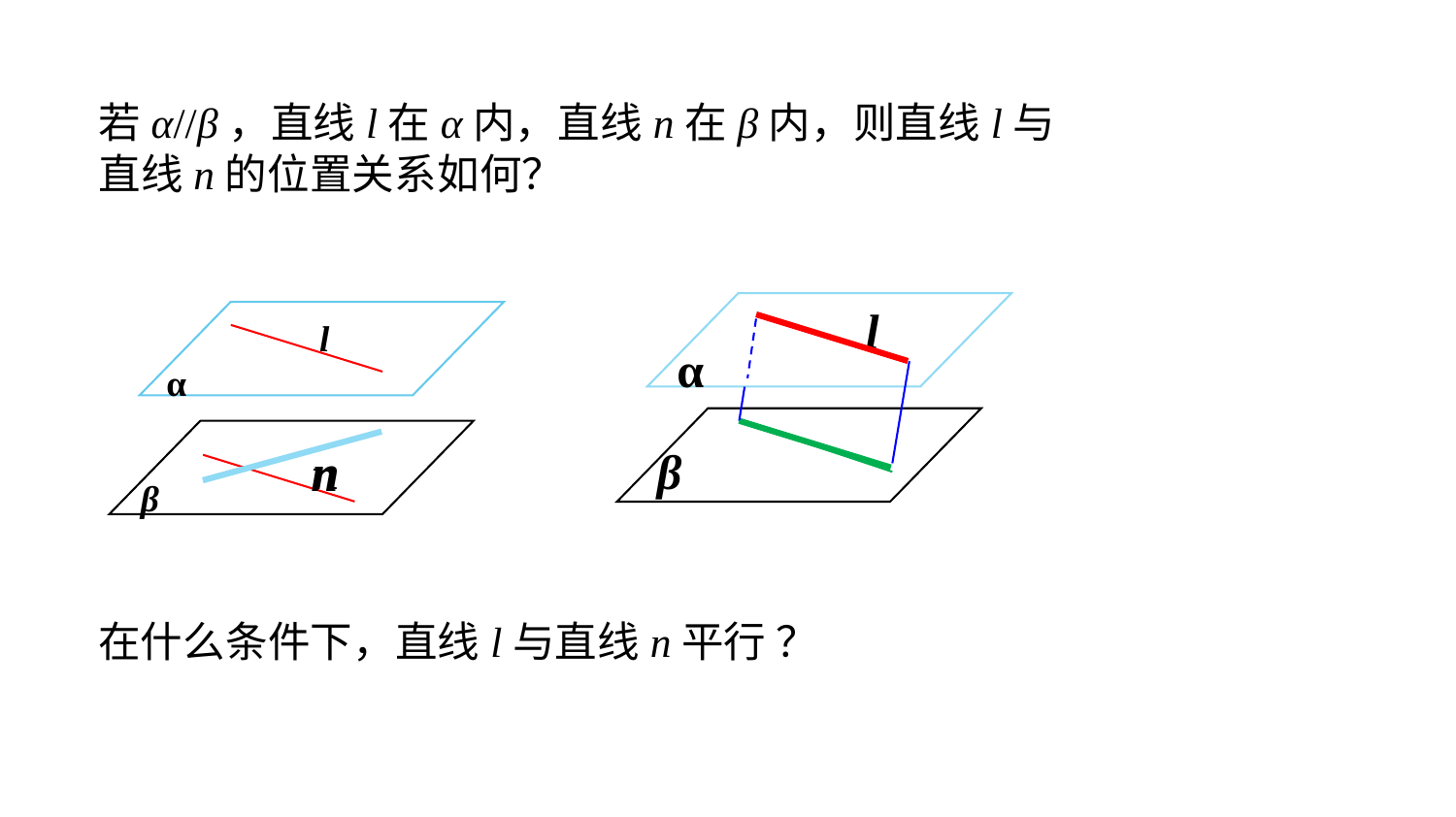

若α//β，直线l在α内，直线n在β内，则直线l与直线n的位置关系如何？

l

α

β

α

β
l

n
n

在什么条件下，直线l与直线n平行 ？